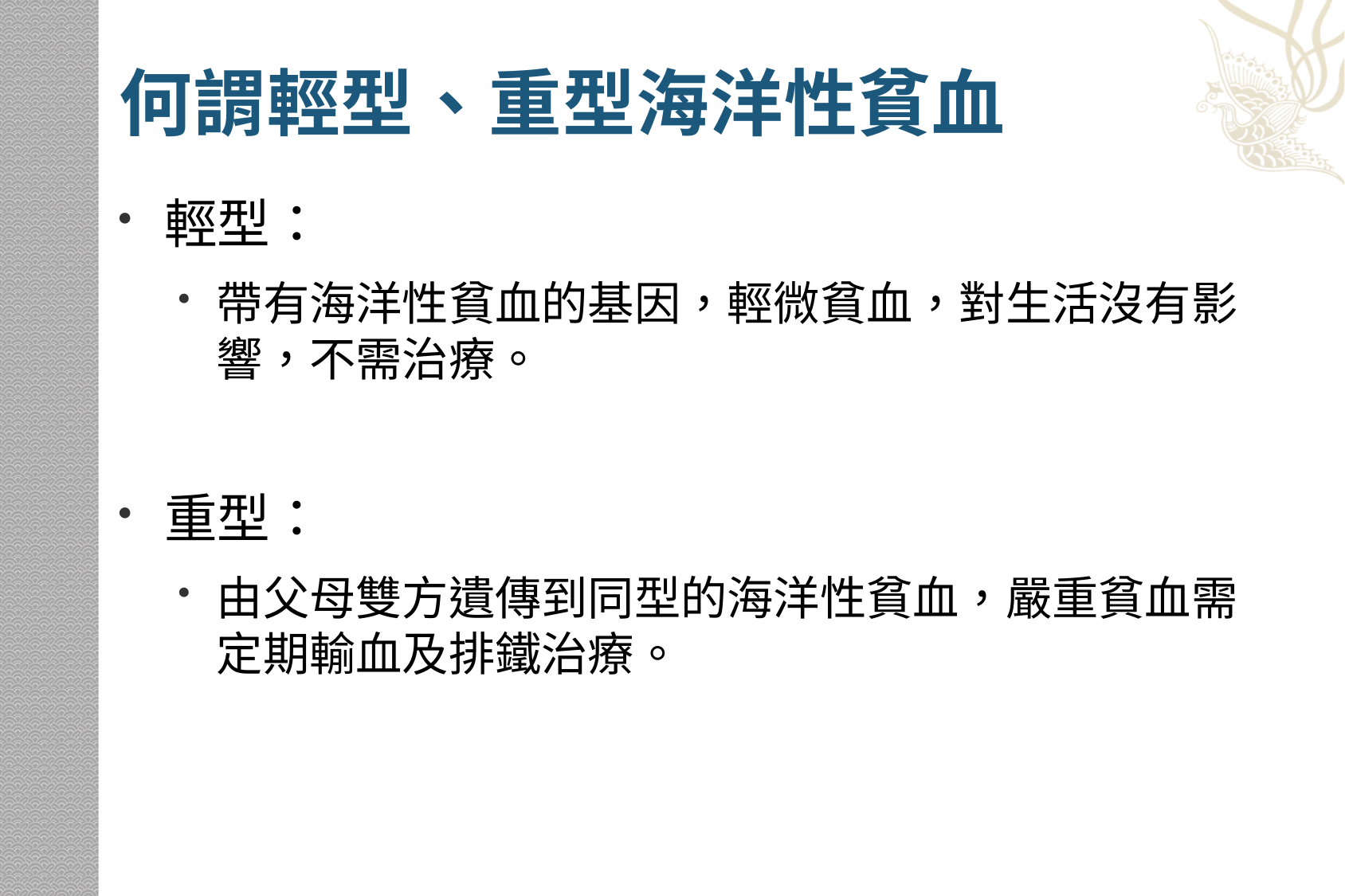

# 何謂輕型、重型海洋性貧血
輕型：
帶有海洋性貧血的基因，輕微貧血，對生活沒有影響，不需治療。

重型：
由父母雙方遺傳到同型的海洋性貧血，嚴重貧血需定期輸血及排鐵治療。